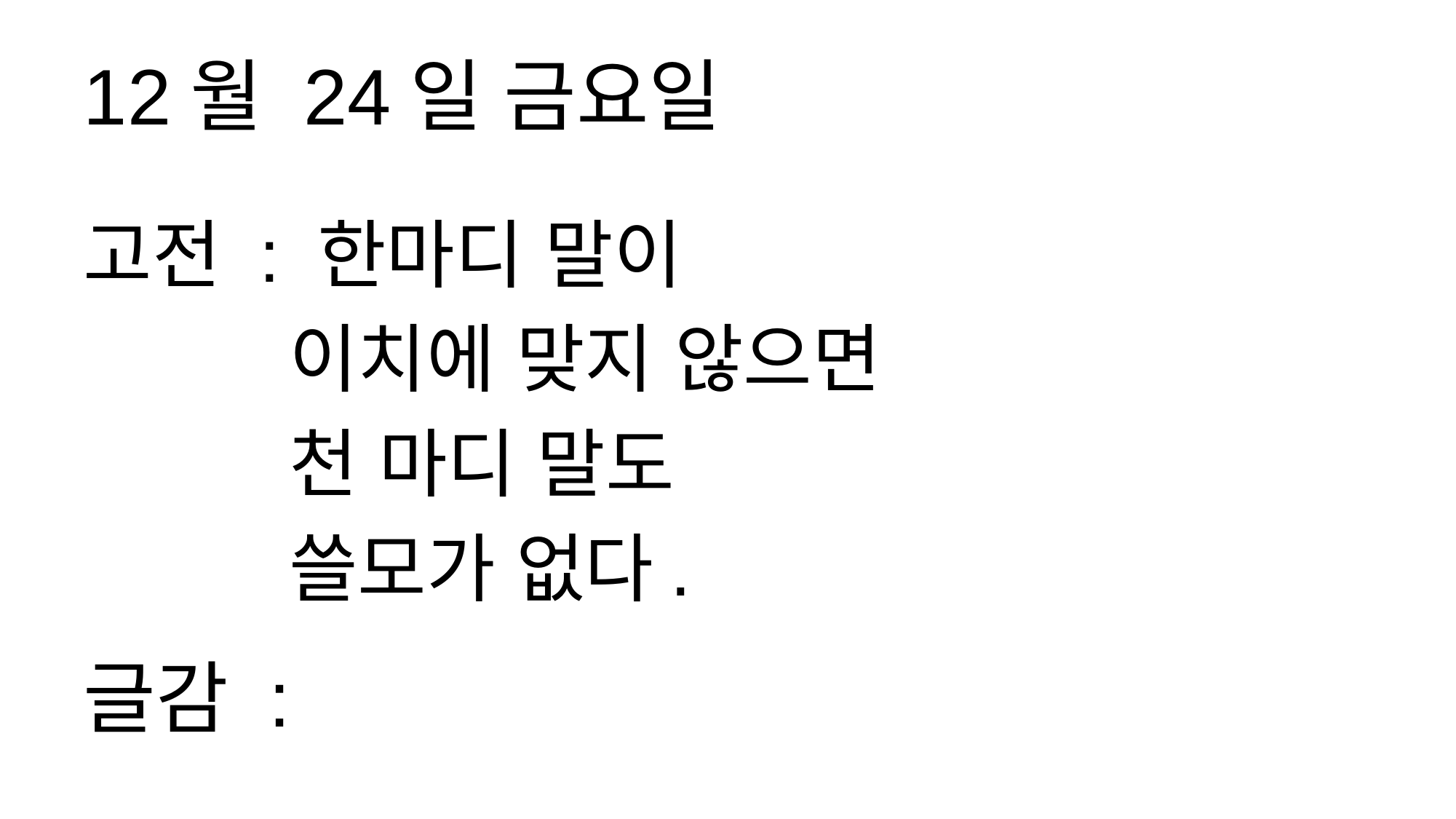

12월 24일 금요일
고전 : 한마디 말이
         이치에 맞지 않으면
         천 마디 말도
         쓸모가 없다.
글감 :